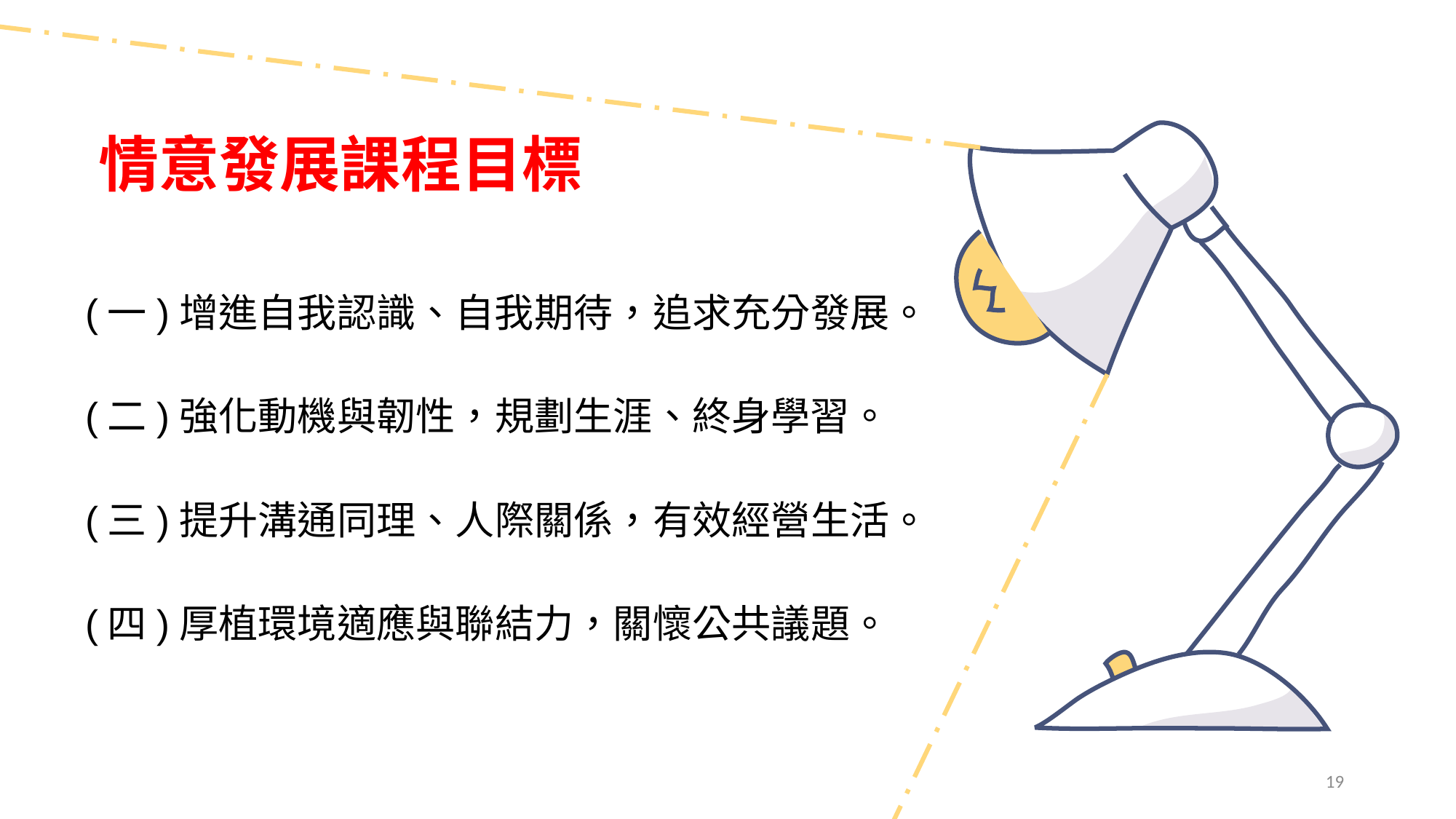

情意發展課程目標

(一)增進自我認識、自我期待，追求充分發展。
(二)強化動機與韌性，規劃生涯、終身學習。
(三)提升溝通同理、人際關係，有效經營生活。
(四)厚植環境適應與聯結力，關懷公共議題。
19